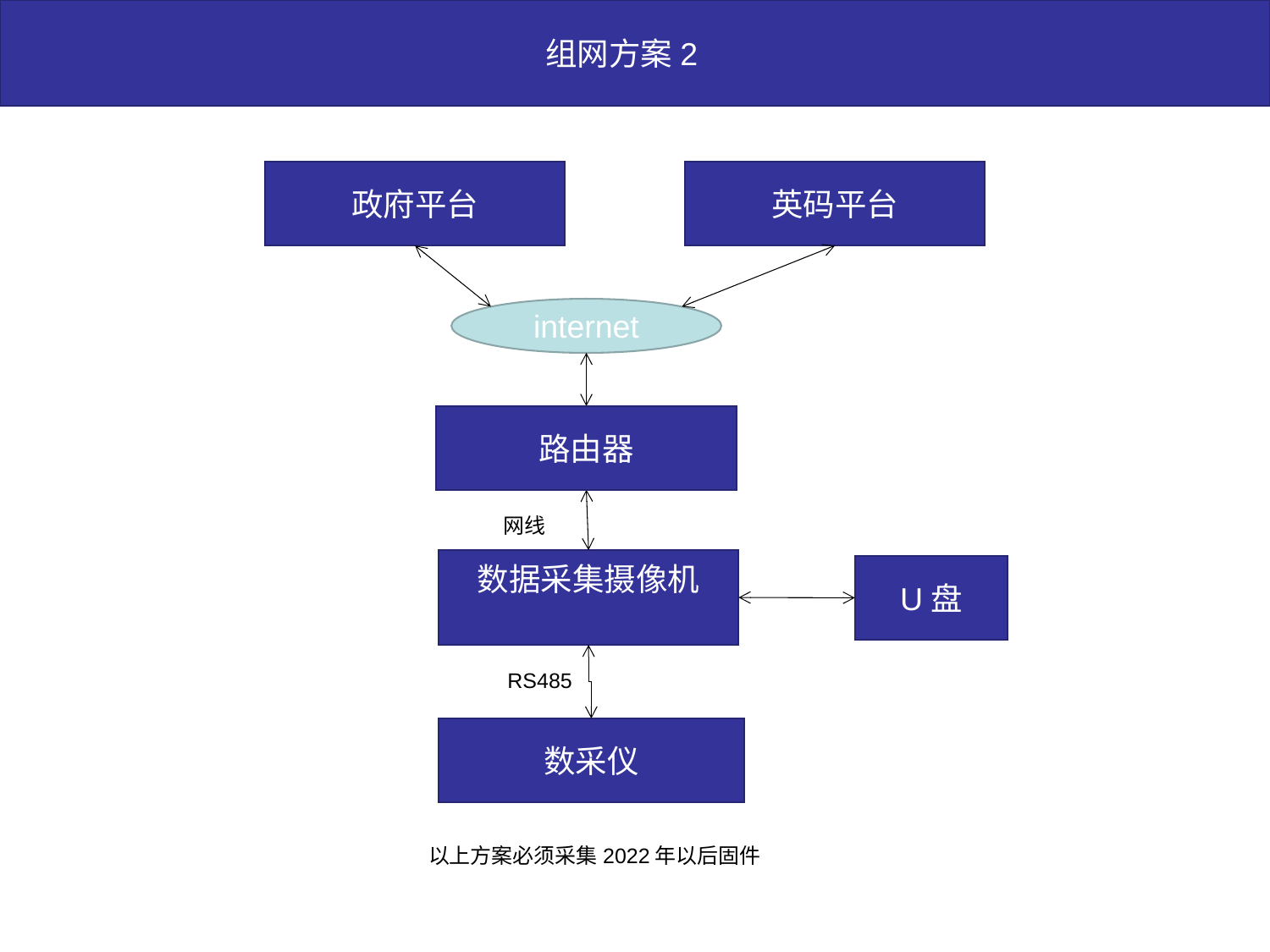

组网方案2
政府平台
英码平台
internet
路由器
网线
数据采集摄像机

U盘
RS485
数采仪
以上方案必须采集2022年以后固件